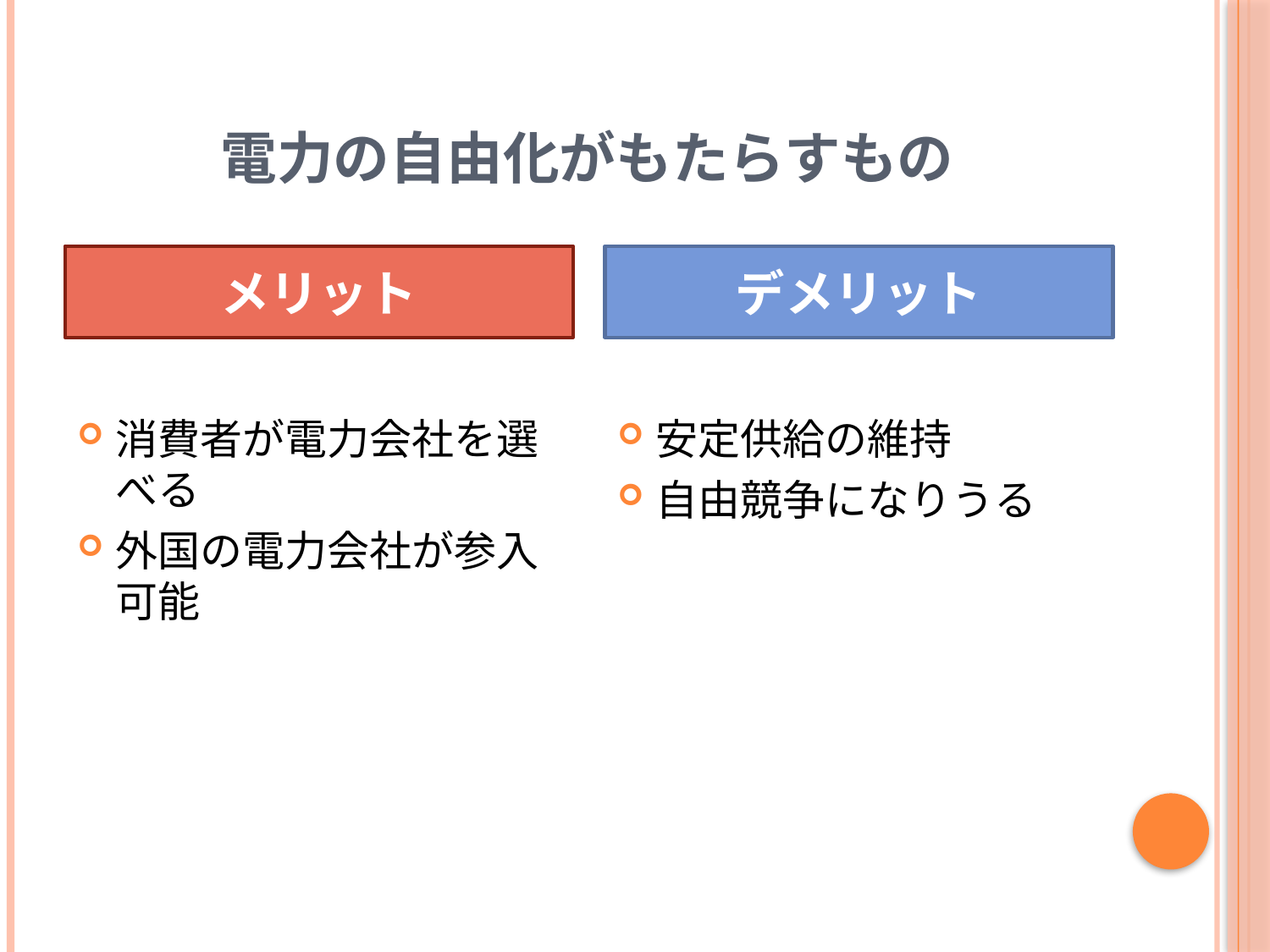

# 電力の自由化がもたらすもの
メリット
デメリット
消費者が電力会社を選べる
外国の電力会社が参入可能
安定供給の維持
自由競争になりうる